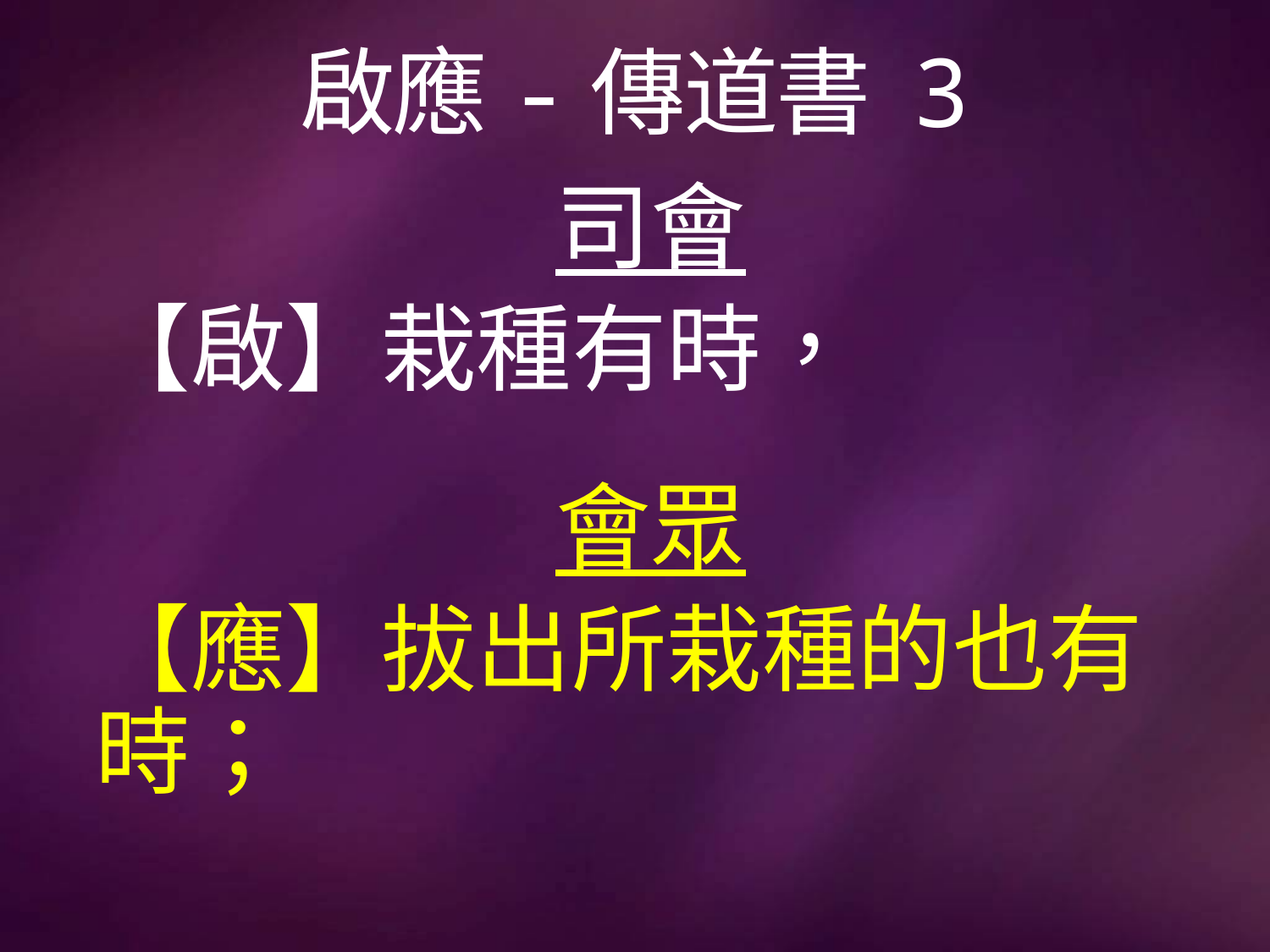

# 啟應-傳道書 3
司會
【啟】栽種有時，

會眾
【應】拔出所栽種的也有時；